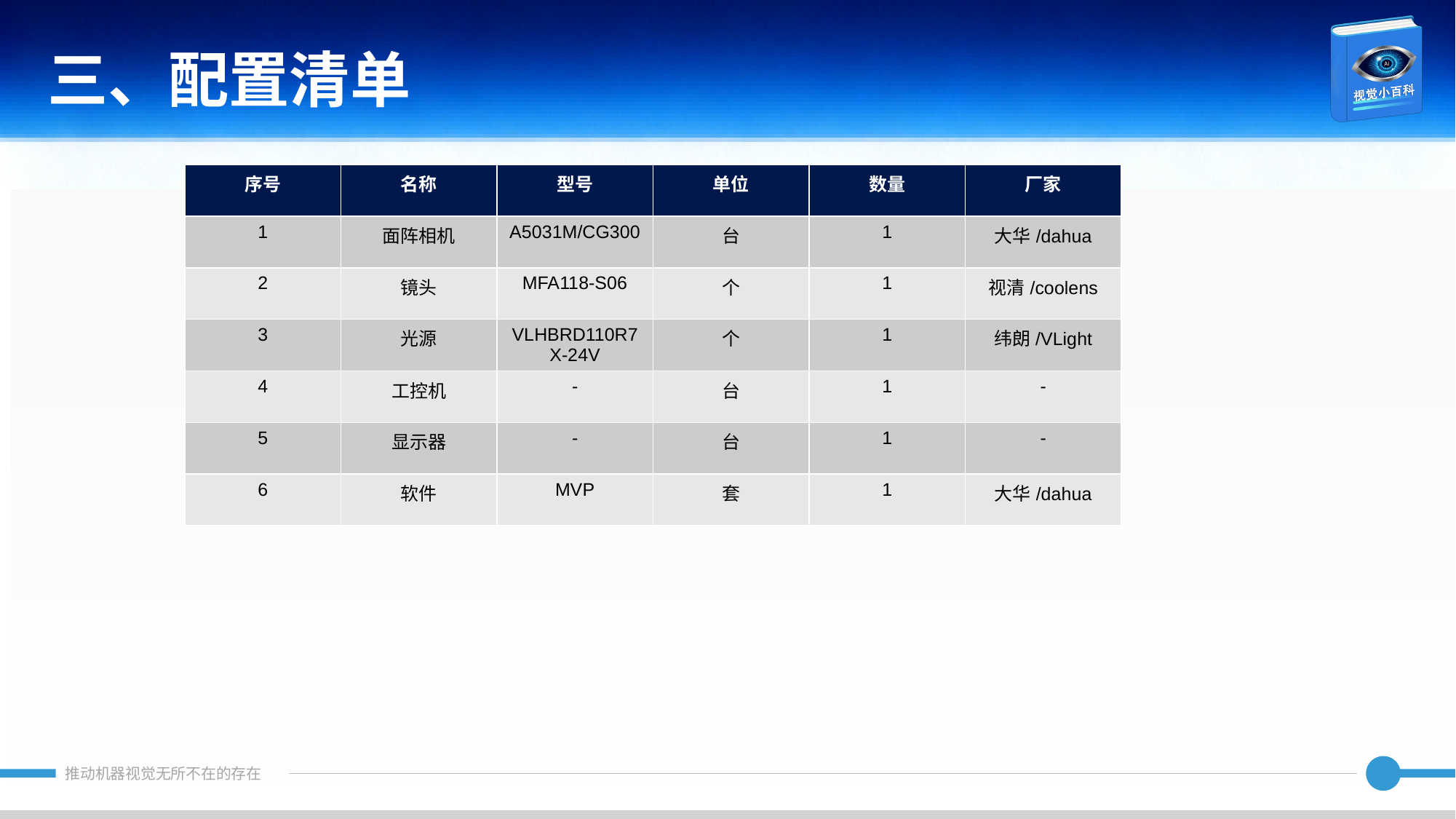

三、配置清单
| 序号 | 名称 | 型号 | 单位 | 数量 | 厂家 |
| --- | --- | --- | --- | --- | --- |
| 1 | 面阵相机 | A5031M/CG300 | 台 | 1 | 大华/dahua |
| 2 | 镜头 | MFA118-S06 | 个 | 1 | 视清/coolens |
| 3 | 光源 | VLHBRD110R7X-24V | 个 | 1 | 纬朗/VLight |
| 4 | 工控机 | - | 台 | 1 | - |
| 5 | 显示器 | - | 台 | 1 | - |
| 6 | 软件 | MVP | 套 | 1 | 大华/dahua |
8